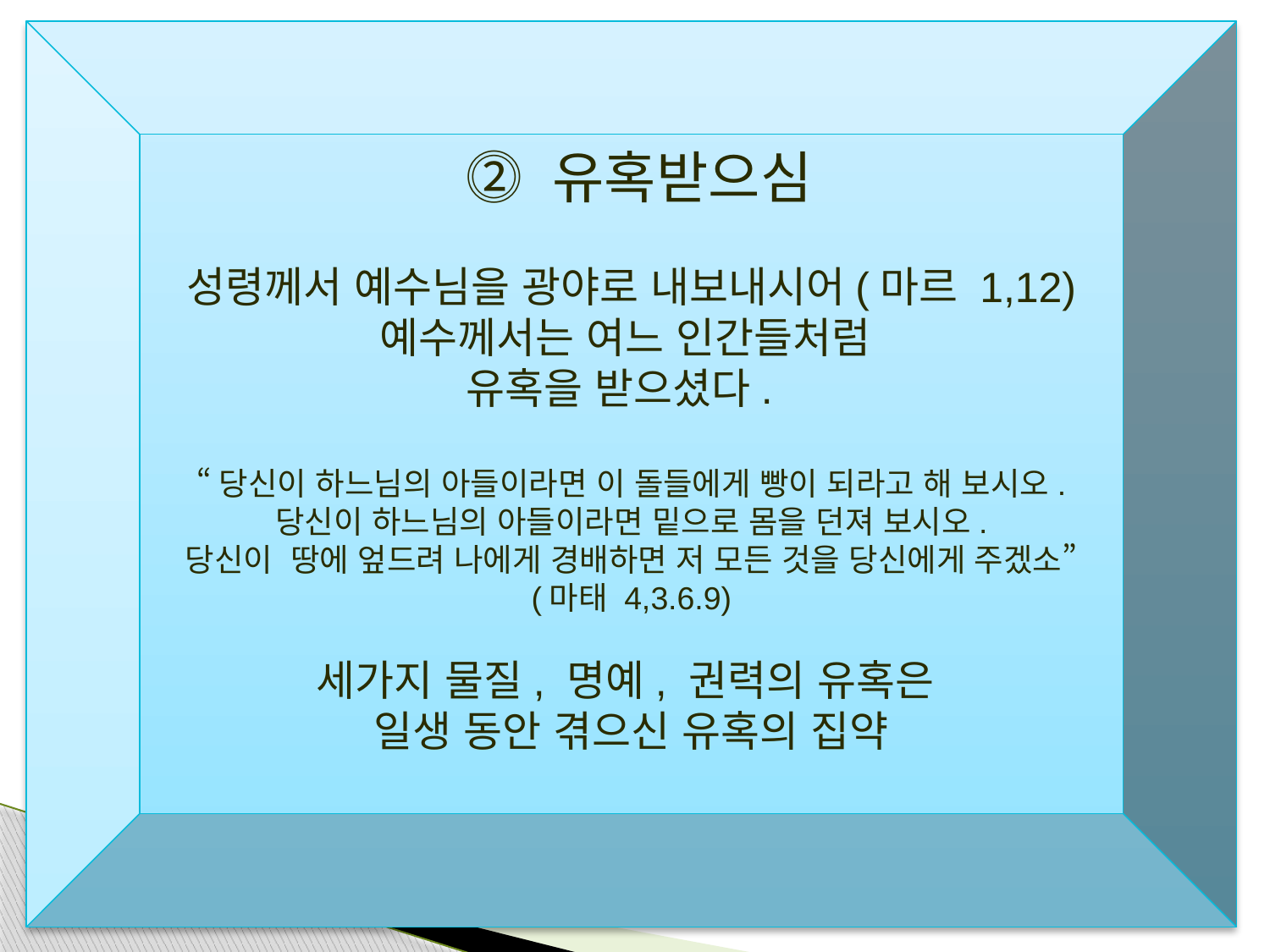

⓶ 유혹받으심

성령께서 예수님을 광야로 내보내시어(마르 1,12)
예수께서는 여느 인간들처럼
유혹을 받으셨다.

“당신이 하느님의 아들이라면 이 돌들에게 빵이 되라고 해 보시오.
당신이 하느님의 아들이라면 밑으로 몸을 던져 보시오.
당신이  땅에 엎드려 나에게 경배하면 저 모든 것을 당신에게 주겠소”
(마태 4,3.6.9)

세가지 물질, 명예, 권력의 유혹은
일생 동안 겪으신 유혹의 집약